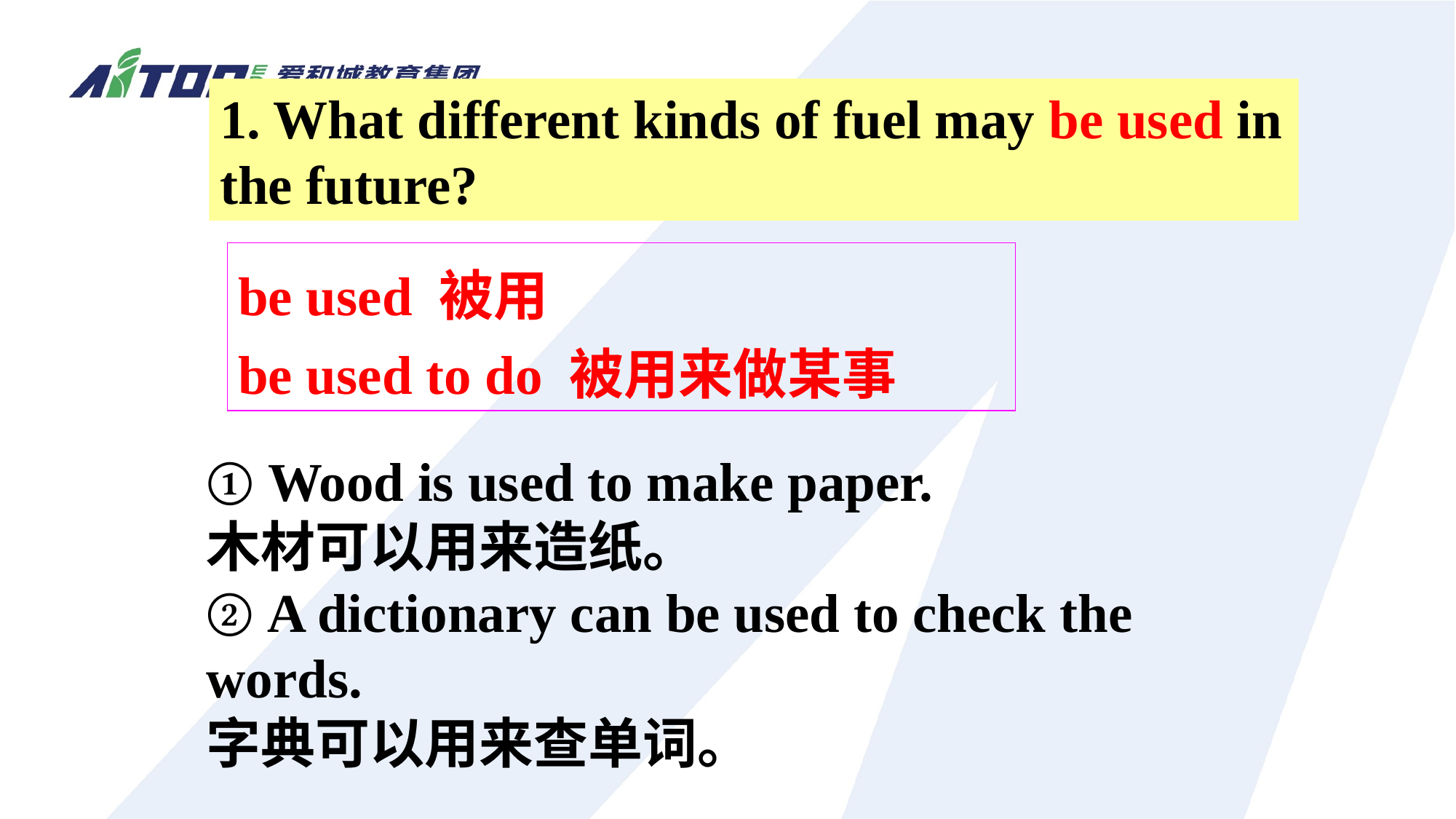

1. What different kinds of fuel may be used in the future?
be used 被用
be used to do 被用来做某事
① Wood is used to make paper.
木材可以用来造纸。
② A dictionary can be used to check the words.
字典可以用来查单词。